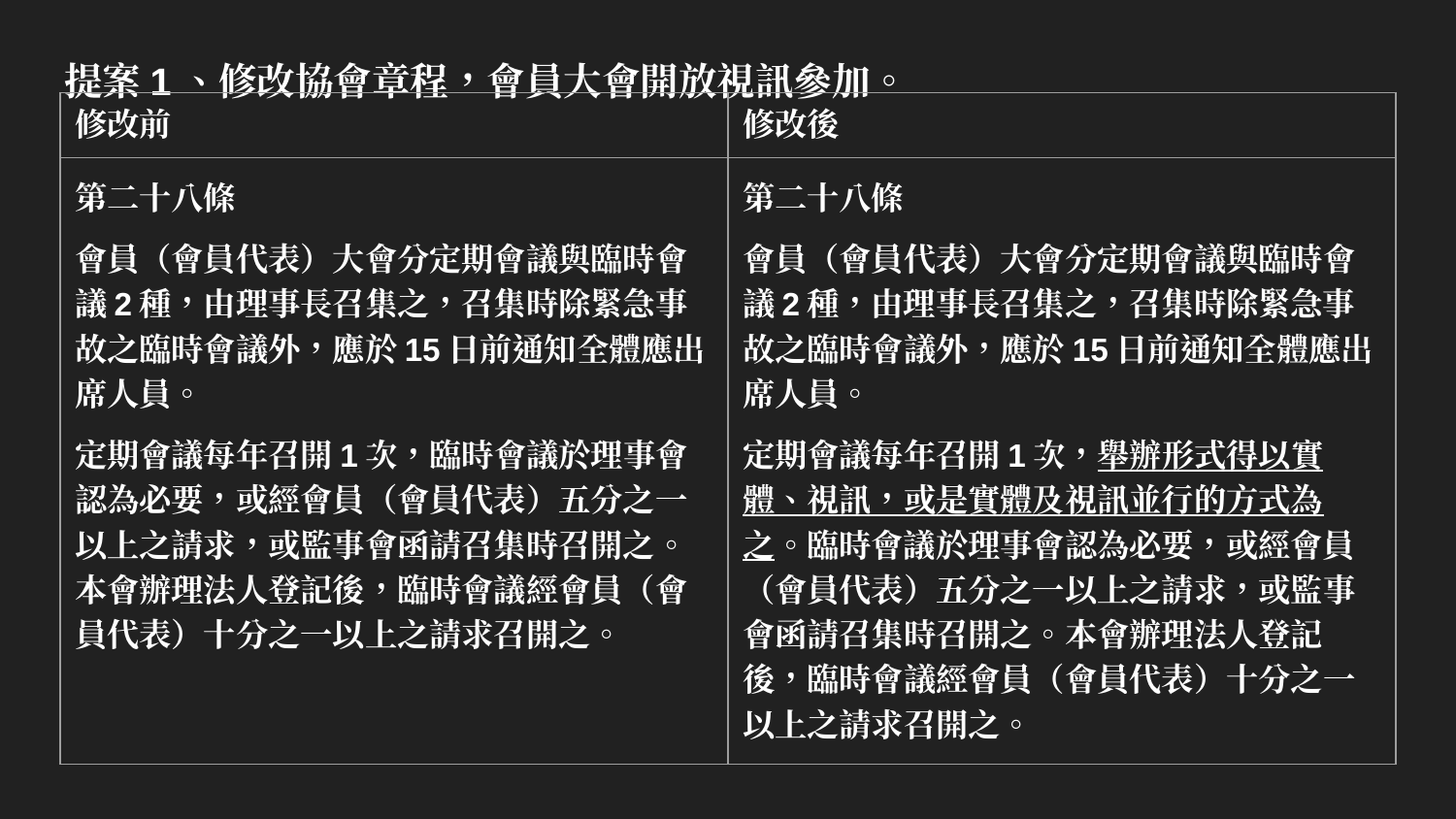

# 提案1、修改協會章程，會員大會開放視訊參加。

| 修改前 | 修改後 |
| --- | --- |
| 第二十八條　 會員（會員代表）大會分定期會議與臨時會議2種，由理事長召集之，召集時除緊急事故之臨時會議外，應於15日前通知全體應出席人員。 定期會議每年召開1次，臨時會議於理事會認為必要，或經會員（會員代表）五分之一以上之請求，或監事會函請召集時召開之。本會辦理法人登記後，臨時會議經會員（會員代表）十分之一以上之請求召開之。 | 第二十八條　 會員（會員代表）大會分定期會議與臨時會議2種，由理事長召集之，召集時除緊急事故之臨時會議外，應於15日前通知全體應出席人員。 定期會議每年召開1次，舉辦形式得以實體、視訊，或是實體及視訊並行的方式為之。臨時會議於理事會認為必要，或經會員（會員代表）五分之一以上之請求，或監事會函請召集時召開之。本會辦理法人登記後，臨時會議經會員（會員代表）十分之一以上之請求召開之。 |